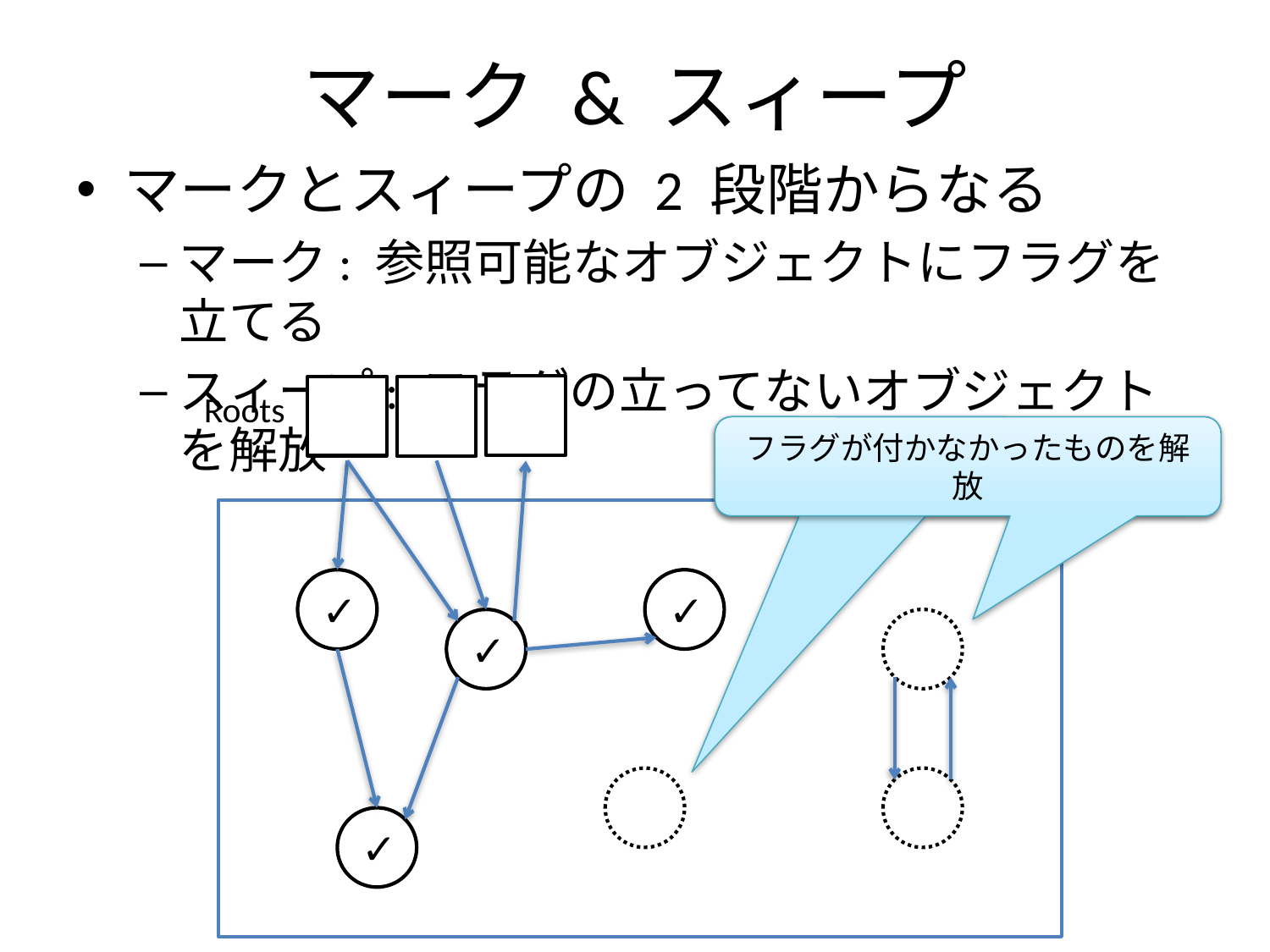

# マーク & スィープ
マークとスィープの 2 段階からなる
マーク: 参照可能なオブジェクトにフラグを立てる
スィープ: フラグの立ってないオブジェクトを解放

Roots
フラグが付かなかったものを解放
フラグが付かなかったものを解放

✓
✓
✓

✓